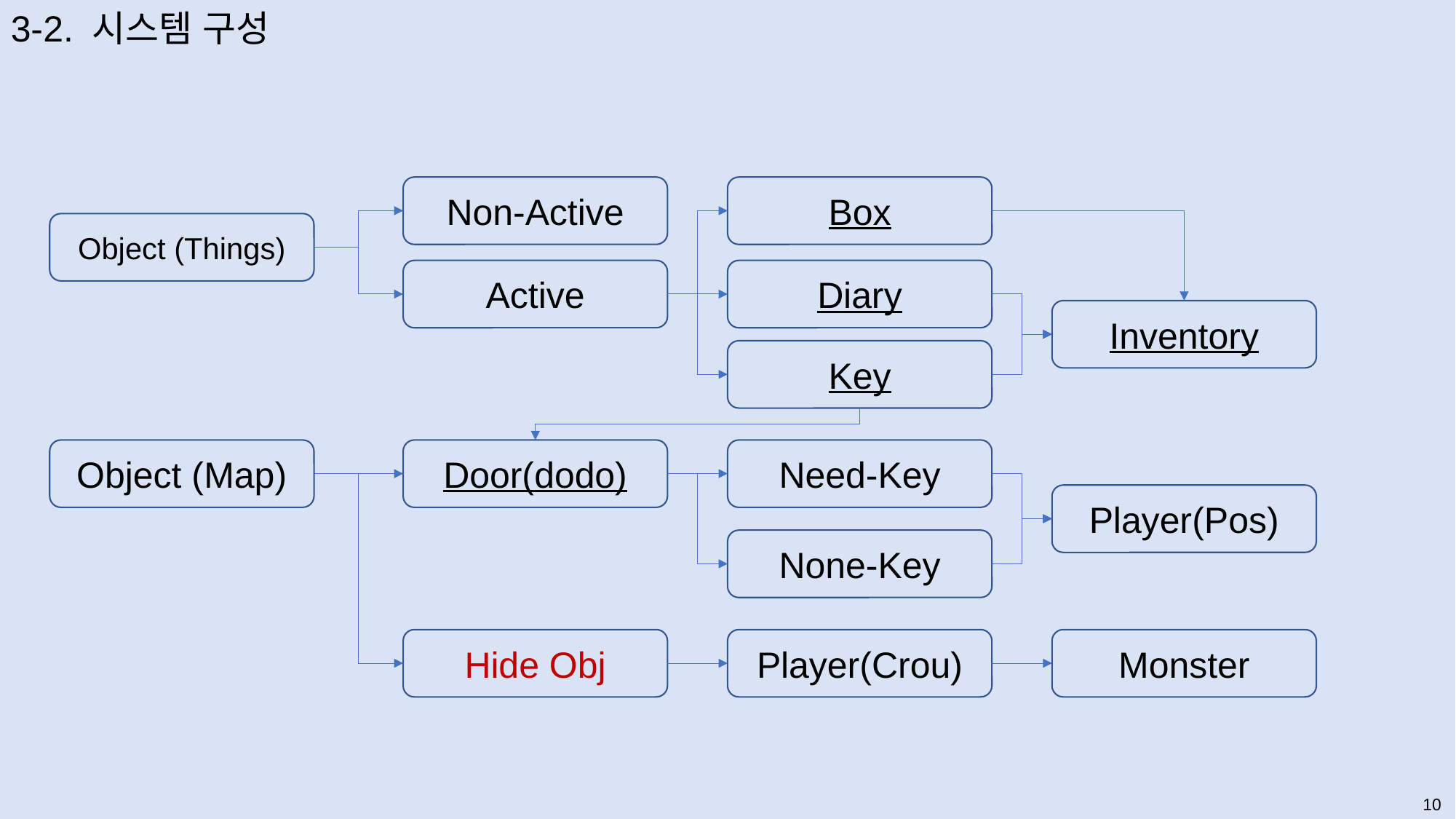

3-2. 시스템 구성
Non-Active
Box
Object (Things)
Active
Diary
Inventory
Key
Object (Map)
Door(dodo)
Need-Key
Player(Pos)
None-Key
Hide Obj
Player(Crou)
Monster
10